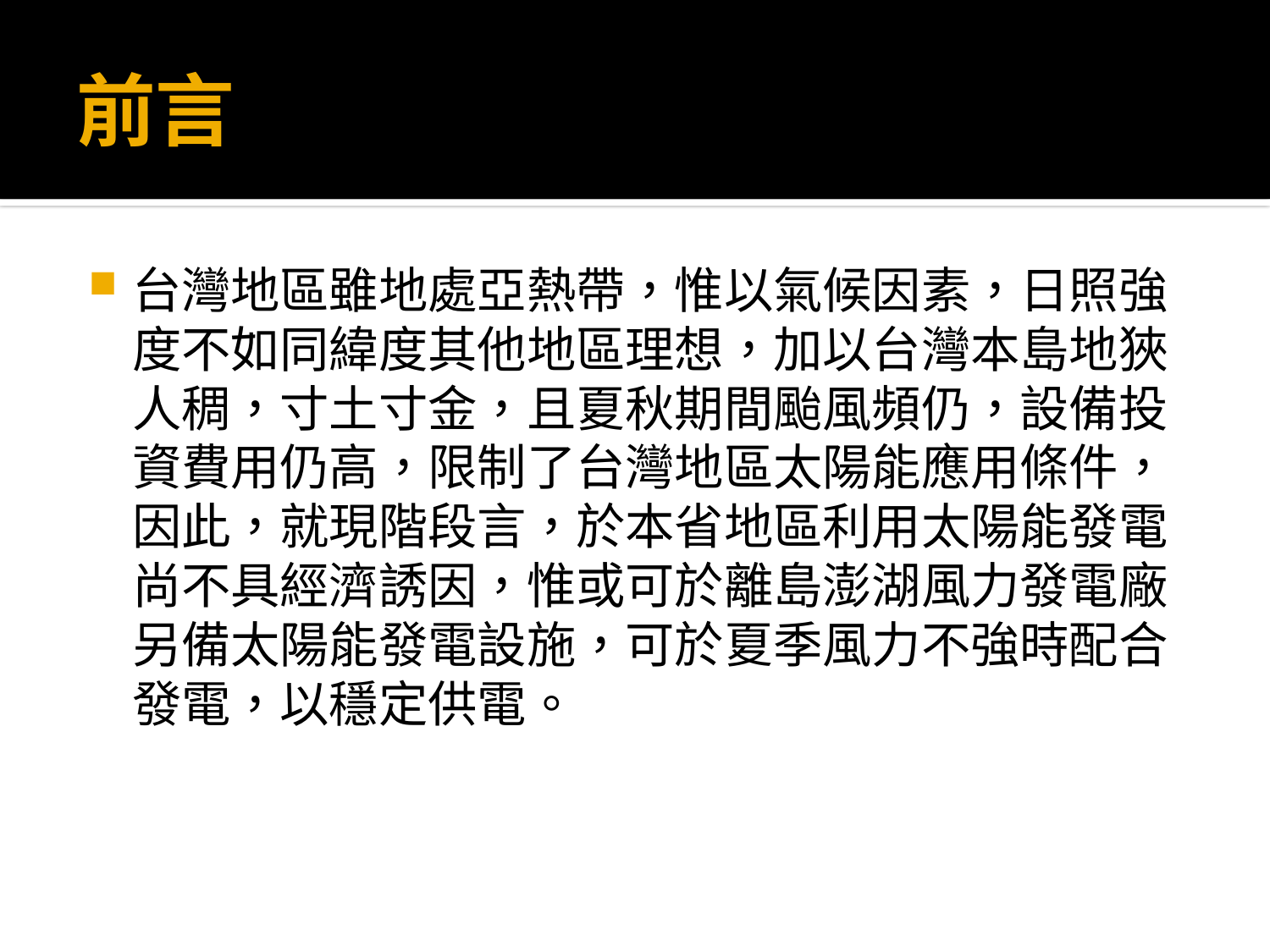

# 前言
台灣地區雖地處亞熱帶，惟以氣候因素，日照強度不如同緯度其他地區理想，加以台灣本島地狹人稠，寸土寸金，且夏秋期間颱風頻仍，設備投資費用仍高，限制了台灣地區太陽能應用條件，因此，就現階段言，於本省地區利用太陽能發電尚不具經濟誘因，惟或可於離島澎湖風力發電廠另備太陽能發電設施，可於夏季風力不強時配合發電，以穩定供電。